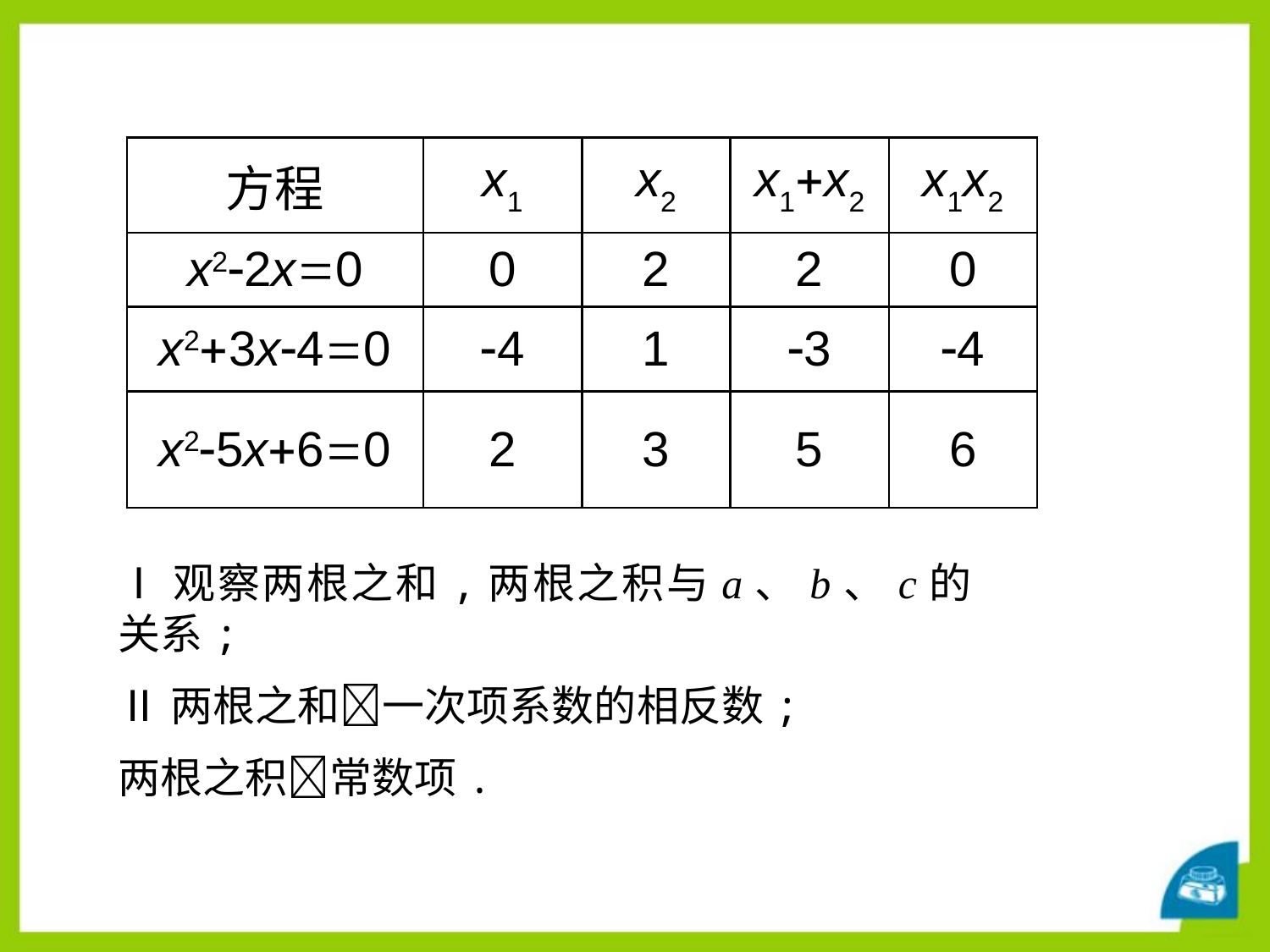

| 方程 | x1 | x2 | x1+x2 | x1x2 |
| --- | --- | --- | --- | --- |
| x2−2x=0 | 0 | 2 | 2 | 0 |
| x2+3x−4=0 | −4 | 1 | −3 | −4 |
| x2−5x+6=0 | 2 | 3 | 5 | 6 |
Ⅰ观察两根之和,两根之积与a、b、c的关系;
Ⅱ两根之和=一次项系数的相反数;
两根之积=常数项.